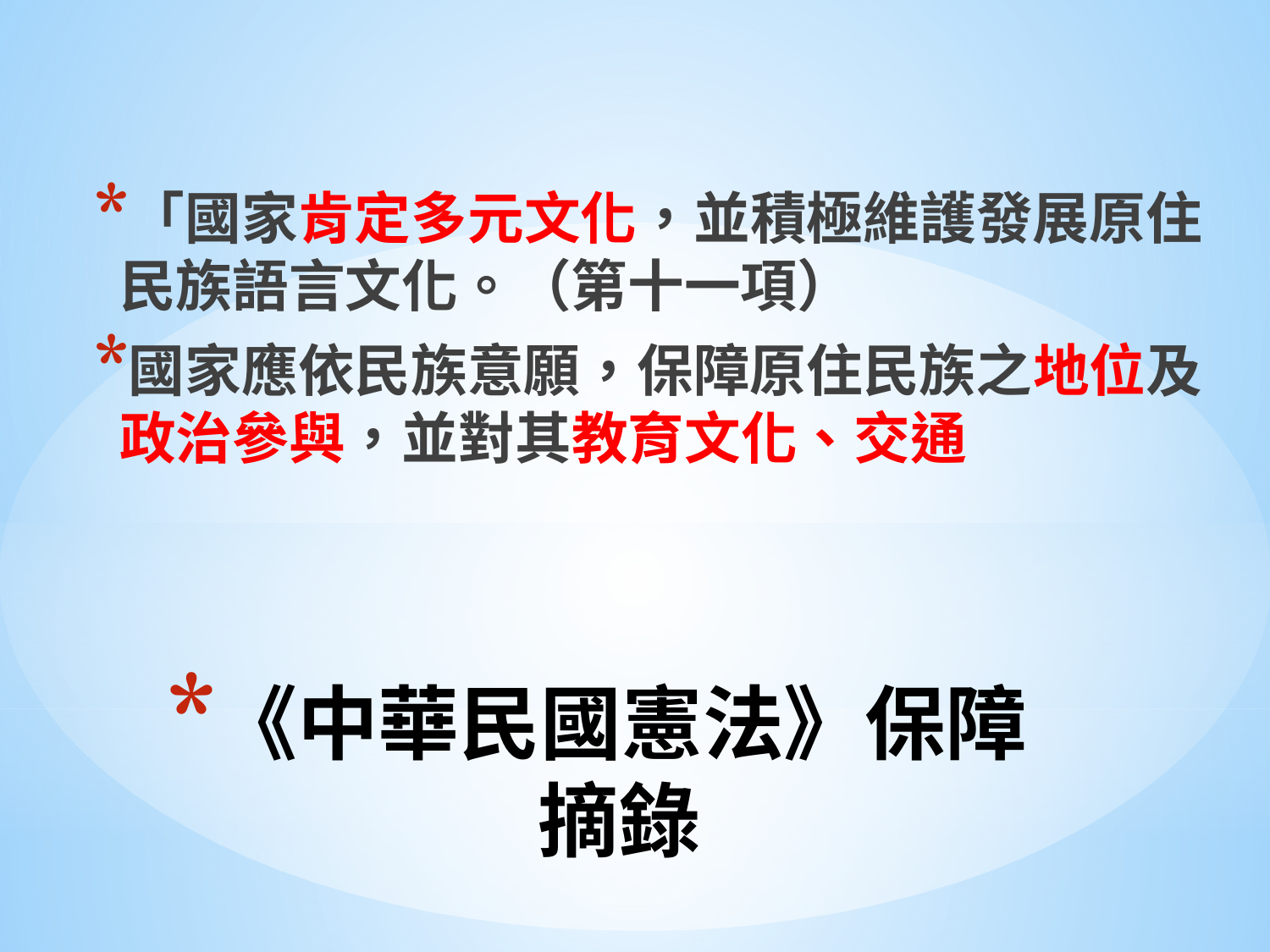

「國家肯定多元文化，並積極維護發展原住民族語言文化。（第十一項）
國家應依民族意願，保障原住民族之地位及政治參與，並對其教育文化、交通

# 《中華民國憲法》保障摘錄